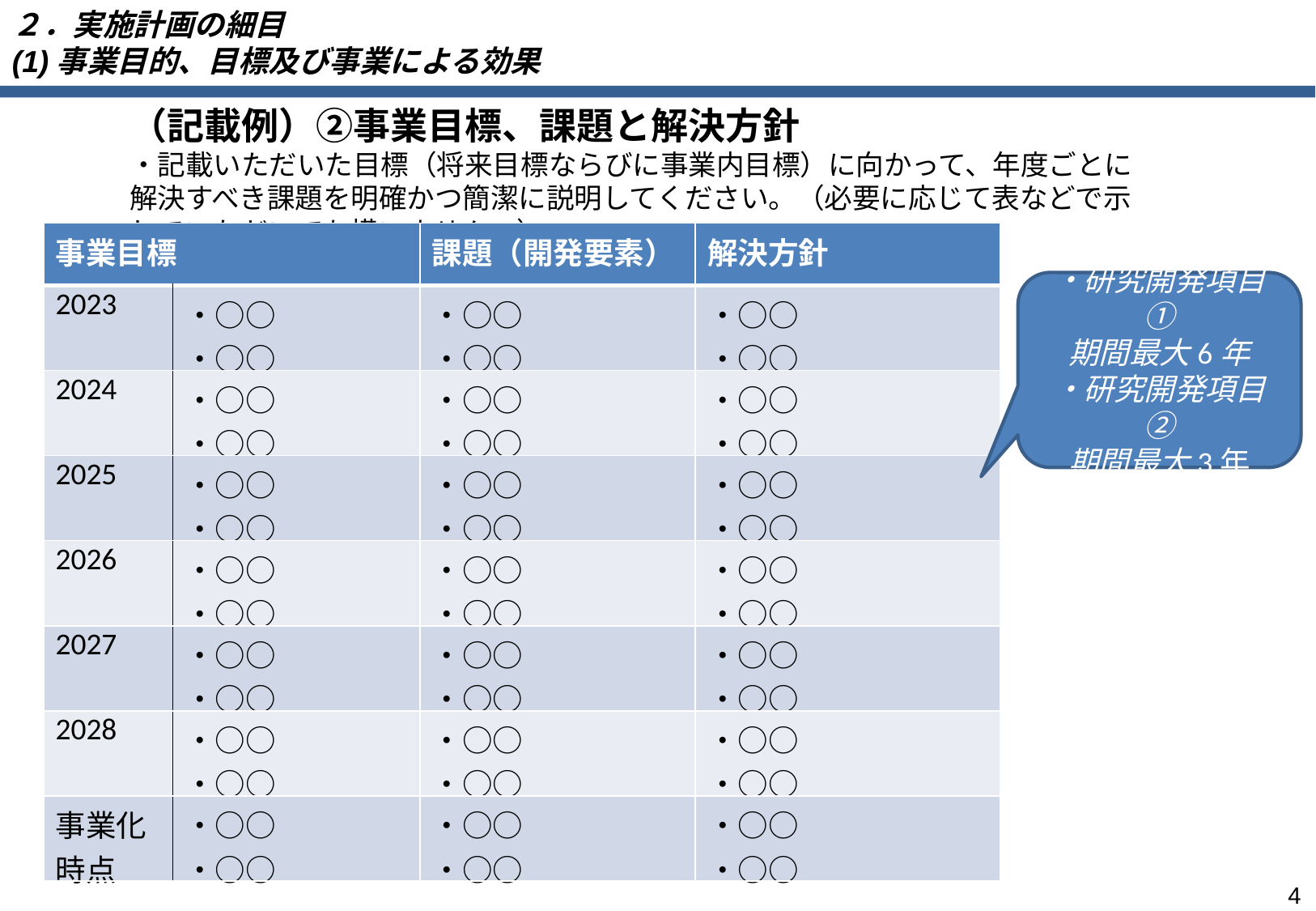

２．実施計画の細目
(1)事業目的、目標及び事業による効果
（記載例）②事業目標、課題と解決方針
・記載いただいた目標（将来目標ならびに事業内目標）に向かって、年度ごとに解決すべき課題を明確かつ簡潔に説明してください。（必要に応じて表などで示していただいても構いません。）

| 事業目標 |  | 課題（開発要素） | 解決方針 |
| --- | --- | --- | --- |
| 2023 | ・○○ ・○○ | ・○○ ・○○ | ・○○ ・○○ |
| 2024 | ・○○ ・○○ | ・○○ ・○○ | ・○○ ・○○ |
| 2025 | ・○○ ・○○ | ・○○ ・○○ | ・○○ ・○○ |
| 2026 | ・○○ ・○○ | ・○○ ・○○ | ・○○ ・○○ |
| 2027 | ・○○ ・○○ | ・○○ ・○○ | ・○○ ・○○ |
| 2028 | ・○○ ・○○ | ・○○ ・○○ | ・○○ ・○○ |
| 事業化 時点 | ・○○ ・○○ | ・○○ ・○○ | ・○○ ・○○ |
・研究開発項目①
期間最大6年
・研究開発項目②
期間最大3年
4